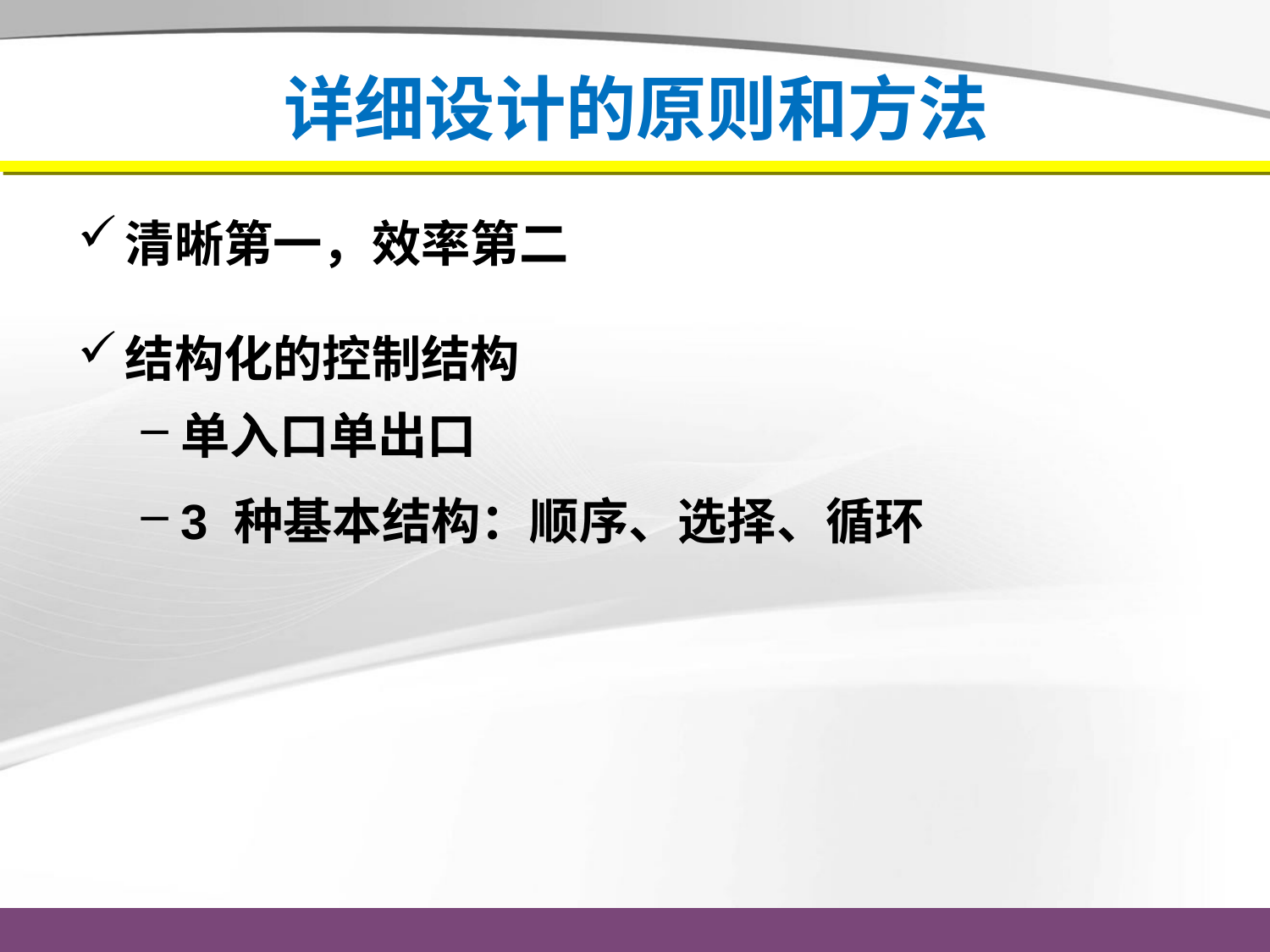

# 详细设计的原则和方法
清晰第一，效率第二
结构化的控制结构
单入口单出口
3 种基本结构：顺序、选择、循环